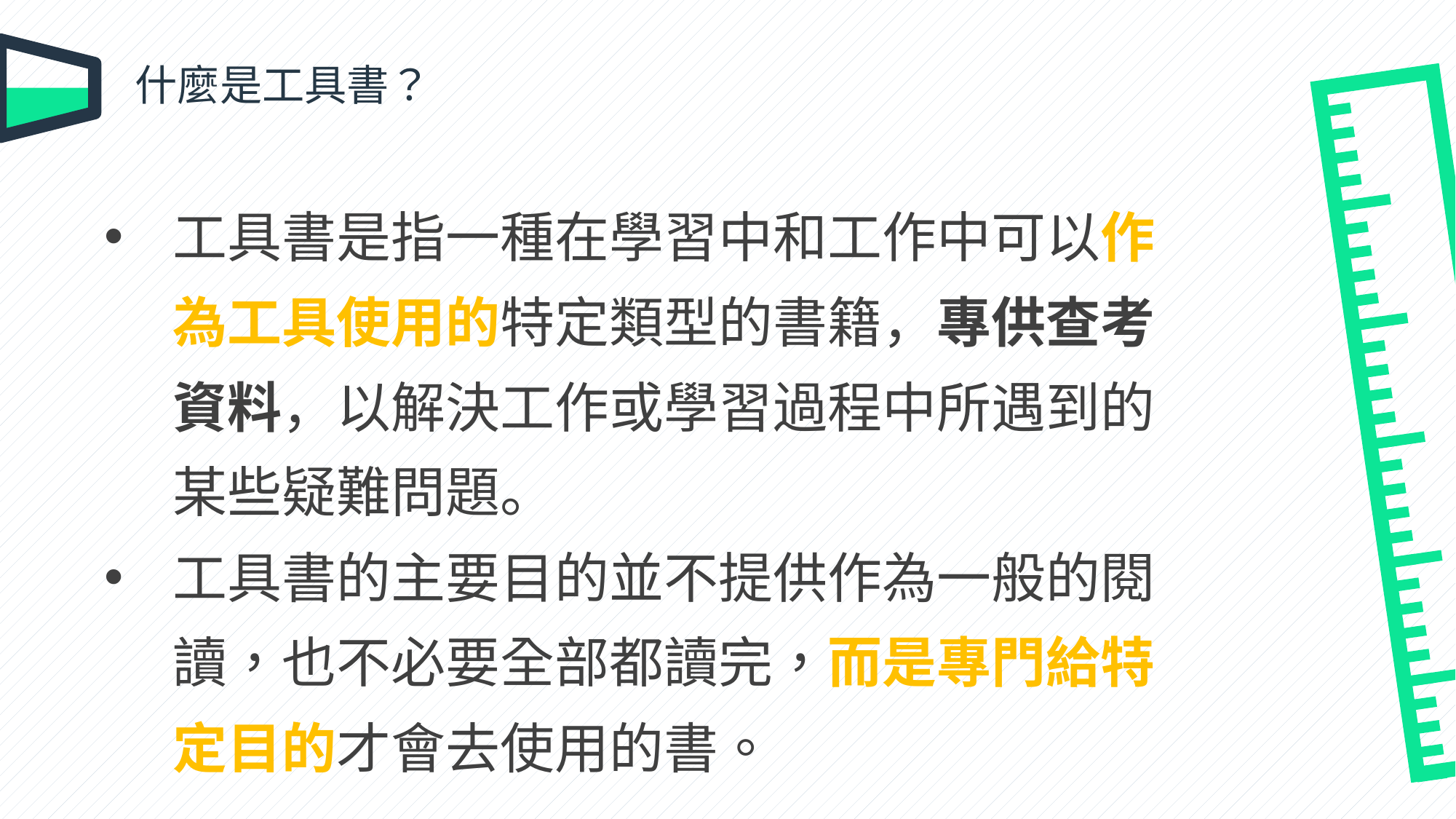

什麼是工具書？
工具書是指一種在學習中和工作中可以作為工具使用的特定類型的書籍，專供查考資料，以解決工作或學習過程中所遇到的某些疑難問題。
工具書的主要目的並不提供作為一般的閱讀，也不必要全部都讀完，而是專門給特定目的才會去使用的書。